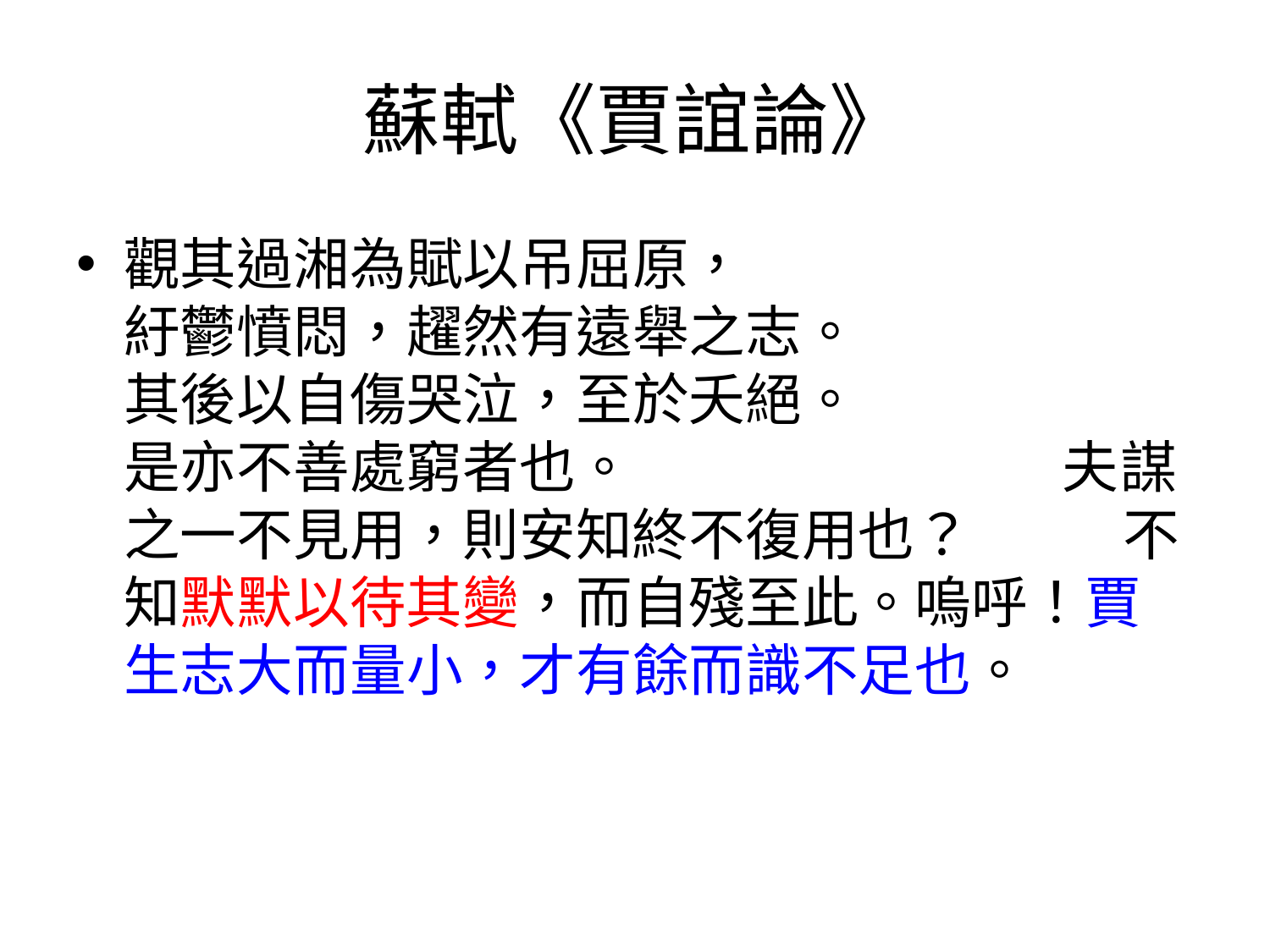

# 蘇軾《賈誼論》
觀其過湘為賦以吊屈原，                                紆鬱憤悶，趯然有遠舉之志。                       其後以自傷哭泣，至於夭絕。                          是亦不善處窮者也。                                  夫謀之一不見用，則安知終不復用也？            不知默默以待其變，而自殘至此。嗚呼！賈生志大而量小，才有餘而識不足也。